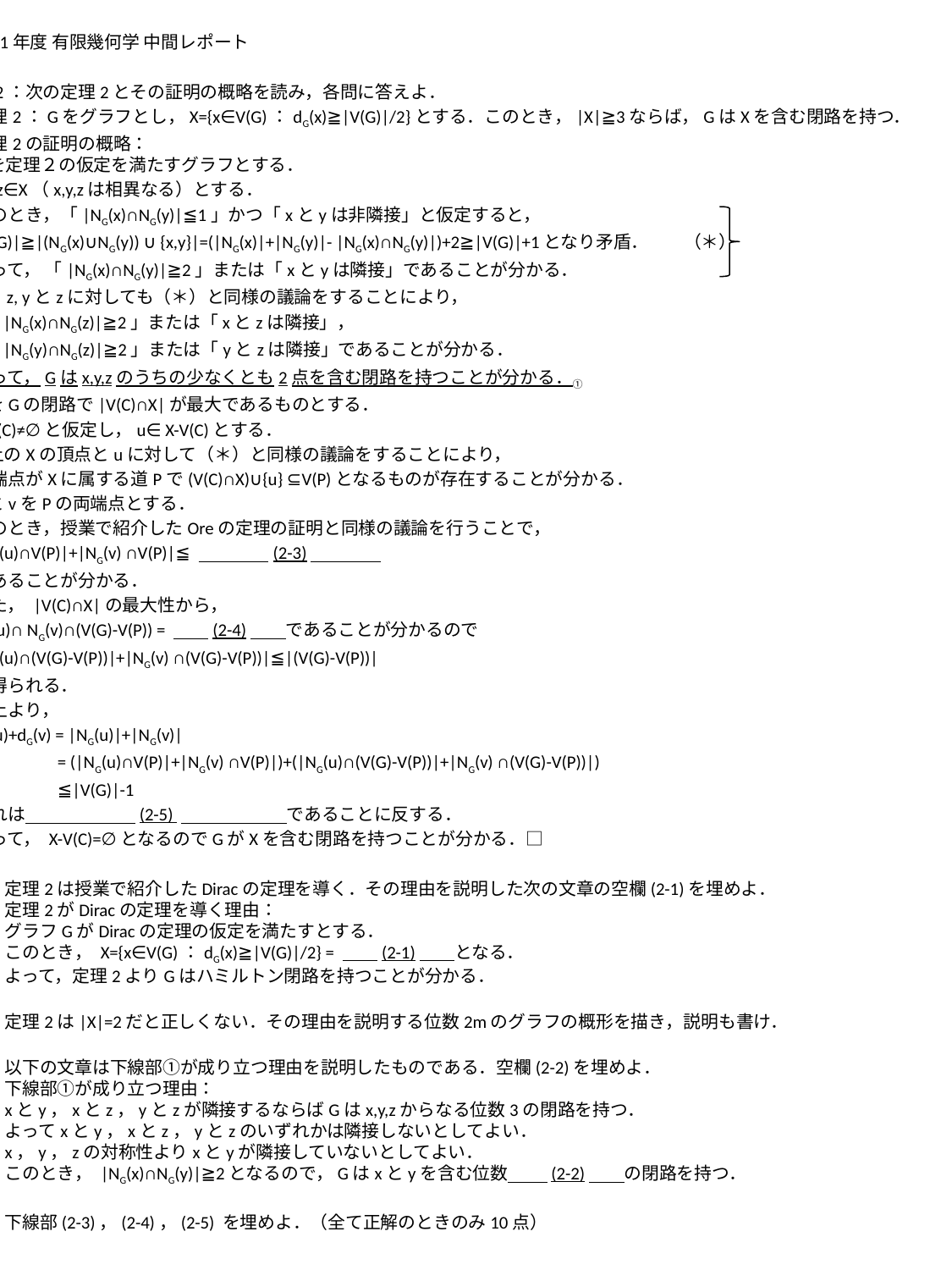

2021年度 有限幾何学 中間レポート

問2：次の定理2とその証明の概略を読み，各問に答えよ．
定理2：Gをグラフとし，X={x∈V(G)：dG(x)≧|V(G)|/2}とする．このとき，|X|≧3ならば，GはXを含む閉路を持つ．
定理2の証明の概略：
Gを定理２の仮定を満たすグラフとする．
x,y,z∈X（x,y,zは相異なる）とする．
このとき，「|NG(x)∩NG(y)|≦1」かつ「xとyは非隣接」と仮定すると，
|V(G)|≧|(NG(x)∪NG(y)) ∪ {x,y}|=(|NG(x)|+|NG(y)|- |NG(x)∩NG(y)|)+2≧|V(G)|+1となり矛盾．　　（＊）
よって， 「|NG(x)∩NG(y)|≧2」または「xとyは隣接」であることが分かる．
xとz, yとzに対しても（＊）と同様の議論をすることにより，
 「|NG(x)∩NG(z)|≧2」または「xとzは隣接」，
 「|NG(y)∩NG(z)|≧2」または「yとzは隣接」であることが分かる．
よって，Gはx,y,zのうちの少なくとも2点を含む閉路を持つことが分かる．①
CをGの閉路で|V(C)∩X|が最大であるものとする．
X-V(C)≠∅と仮定し，u∈ X-V(C)とする．
C上のXの頂点とuに対して（＊）と同様の議論をすることにより，
両端点がXに属する道Pで(V(C)∩X)∪{u} ⊆V(P)となるものが存在することが分かる．
uとvをPの両端点とする．
このとき，授業で紹介したOreの定理の証明と同様の議論を行うことで，
|NG(u)∩V(P)|+|NG(v) ∩V(P)|≦ 　　　　(2-3)
であることが分かる．
また， |V(C)∩X|の最大性から，
NG(u)∩ NG(v)∩(V(G)-V(P)) = 　　(2-4)　　であることが分かるので
|NG(u)∩(V(G)-V(P))|+|NG(v) ∩(V(G)-V(P))|≦|(V(G)-V(P))|
が得られる．
以上より，
dG(u)+dG(v) = |NG(u)|+|NG(v)|
                     = (|NG(u)∩V(P)|+|NG(v) ∩V(P)|)+(|NG(u)∩(V(G)-V(P))|+|NG(v) ∩(V(G)-V(P))|)
                     ≦|V(G)|-1
これは　　　　　　 (2-5) 　　　　　　であることに反する．
よって， X-V(C)=∅となるのでGがXを含む閉路を持つことが分かる．□

定理2は授業で紹介したDiracの定理を導く．その理由を説明した次の文章の空欄(2-1)を埋めよ．
定理2がDiracの定理を導く理由：
グラフGがDiracの定理の仮定を満たすとする．
このとき， X={x∈V(G)：dG(x)≧|V(G)|/2} = 　　(2-1)　　となる．
よって，定理2よりGはハミルトン閉路を持つことが分かる．
定理2は|X|=2だと正しくない．その理由を説明する位数2mのグラフの概形を描き，説明も書け．
以下の文章は下線部①が成り立つ理由を説明したものである．空欄(2-2)を埋めよ．
下線部①が成り立つ理由：
xとy，xとz，yとzが隣接するならばGはx,y,zからなる位数3の閉路を持つ．
よってxとy，xとz，yとzのいずれかは隣接しないとしてよい．
x，y，zの対称性よりxとyが隣接していないとしてよい．
このとき， |NG(x)∩NG(y)|≧2となるので，Gはxとyを含む位数　　 (2-2)　　の閉路を持つ．
下線部(2-3)，(2-4)，(2-5) を埋めよ．（全て正解のときのみ10点）